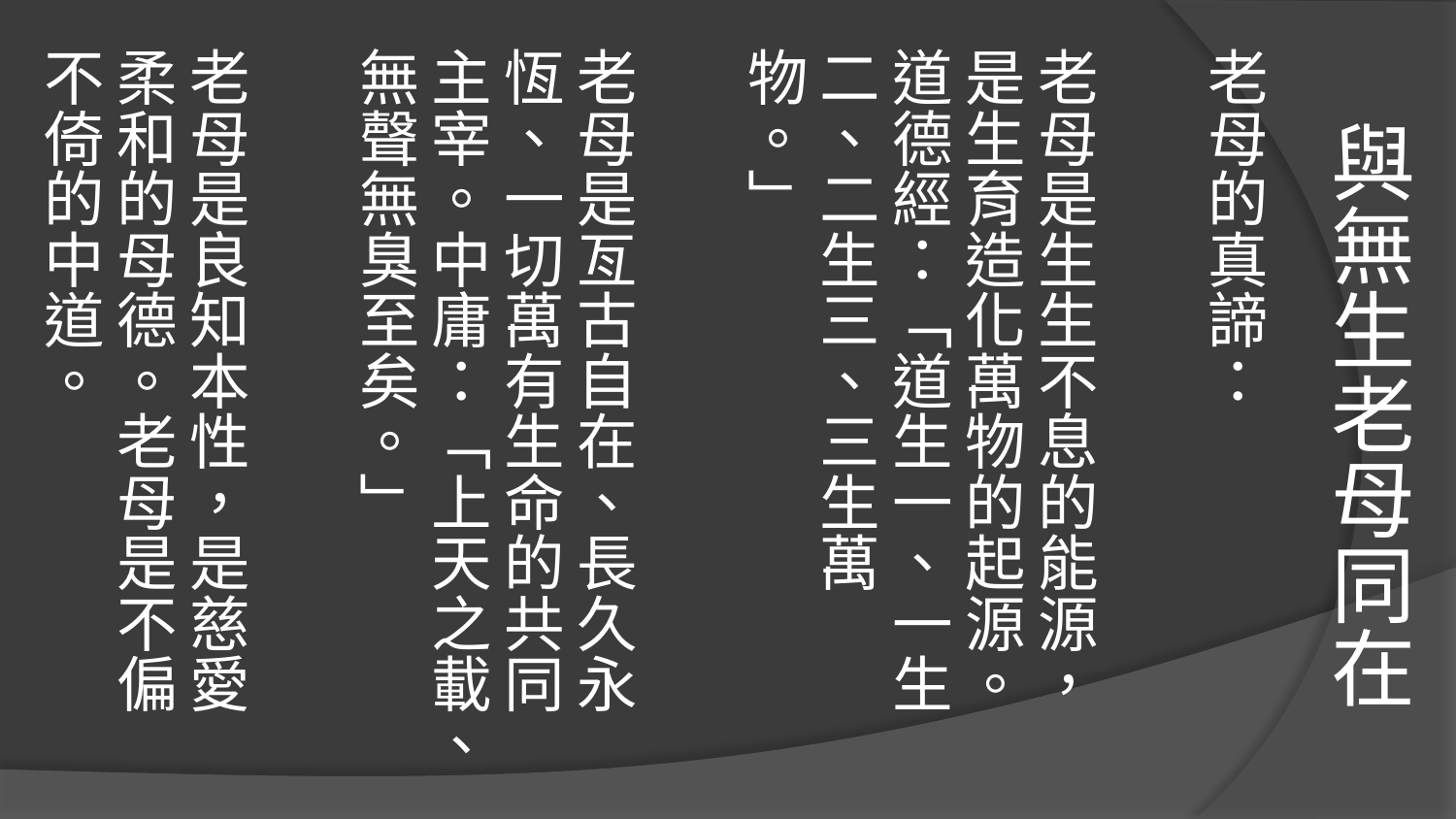

老母的真諦：

老母是生生不息的能源，是生育造化萬物的起源。道德經：「道生一、一生二、二生三、三生萬物。」

老母是亙古自在、長久永恆、一切萬有生命的共同主宰。中庸：「上天之載、無聲無臭至矣。」

老母是良知本性，是慈愛柔和的母德。老母是不偏不倚的中道。
# 與無生老母同在